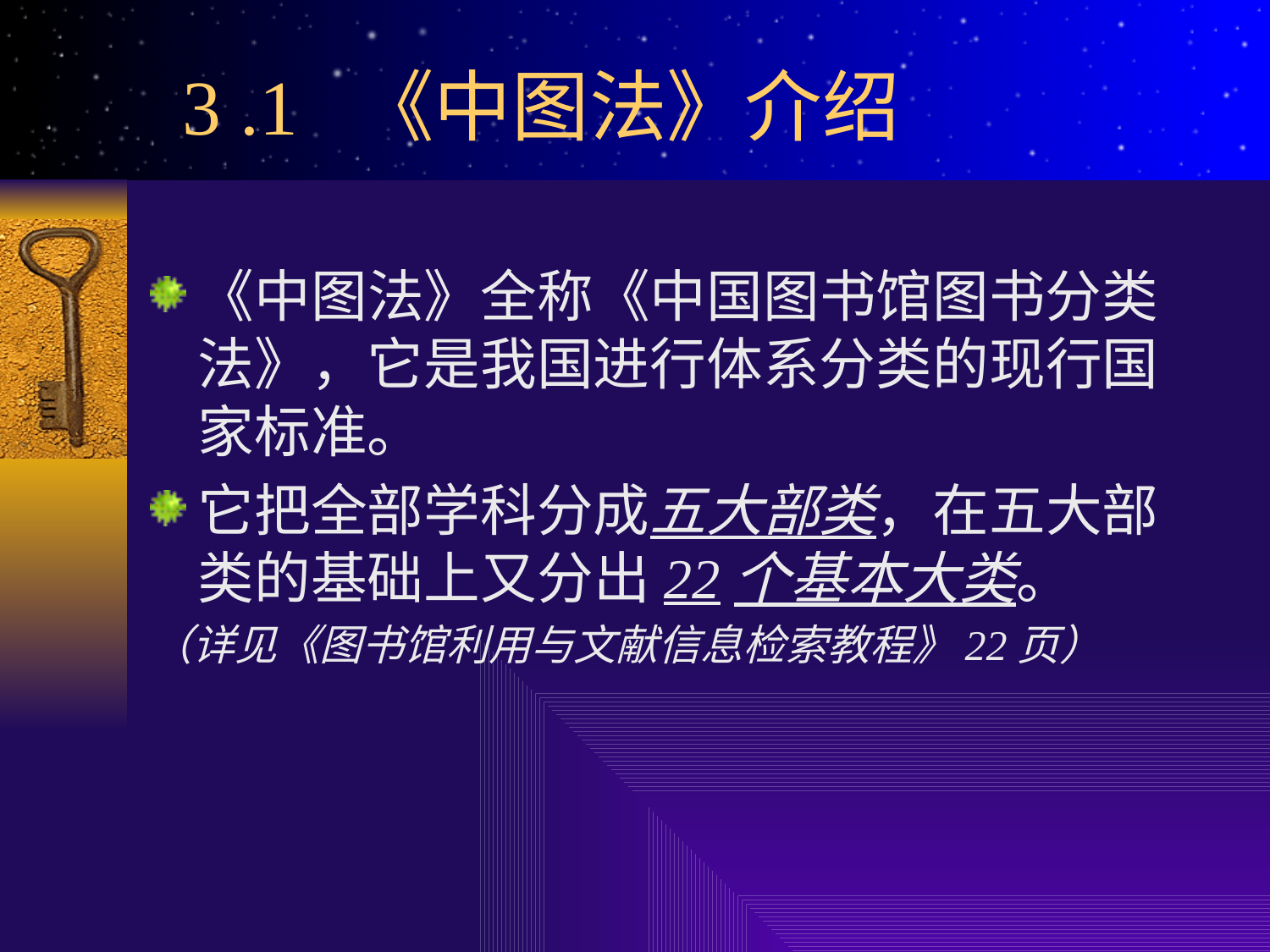

# 3 .1  《中图法》介绍
《中图法》全称《中国图书馆图书分类法》，它是我国进行体系分类的现行国家标准。
它把全部学科分成五大部类，在五大部类的基础上又分出22个基本大类。
（详见《图书馆利用与文献信息检索教程》22页）